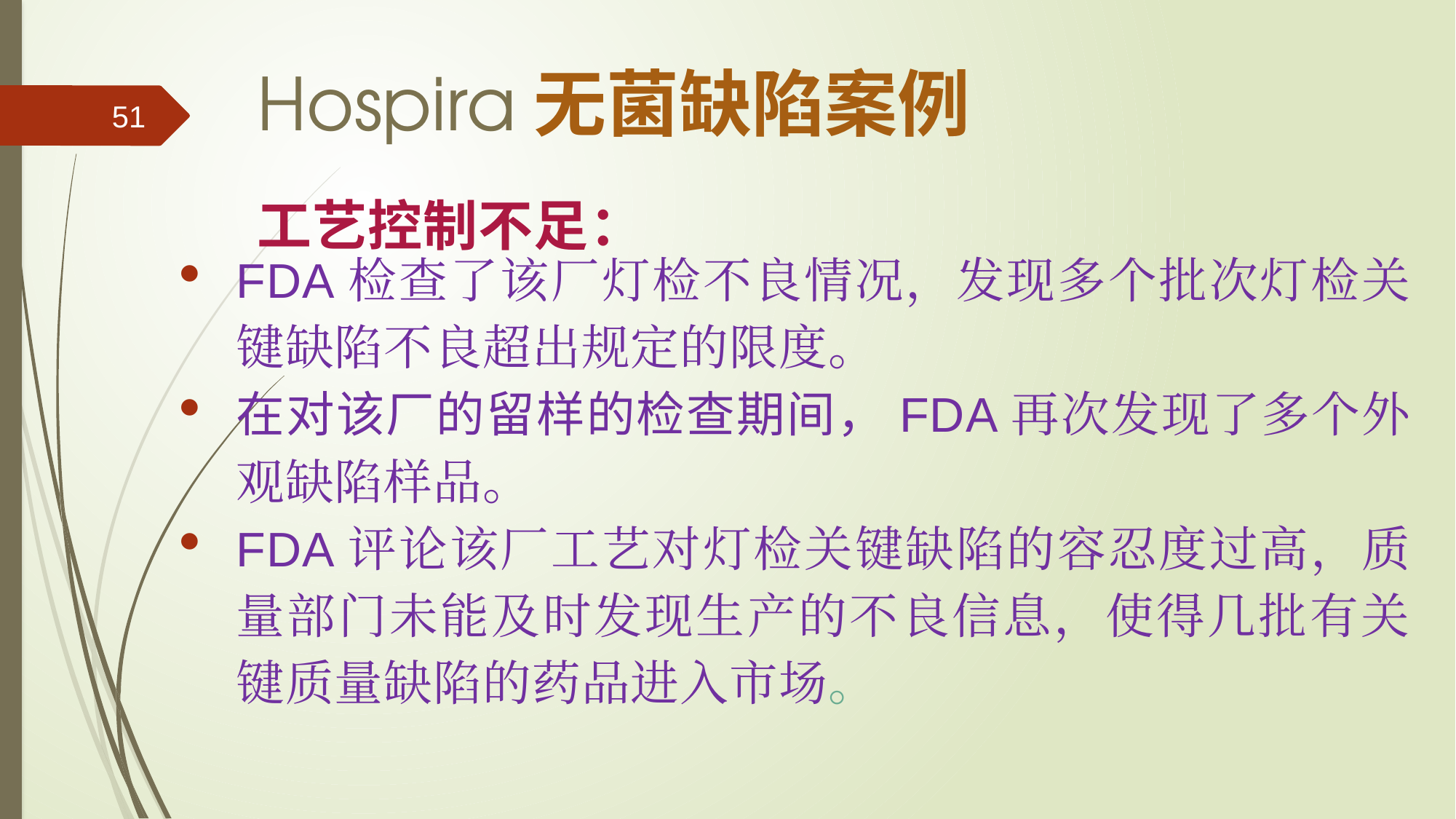

Hospira无菌缺陷案例
51

FDA检查了该厂灯检不良情况，发现多个批次灯检关键缺陷不良超出规定的限度。
在对该厂的留样的检查期间，FDA再次发现了多个外观缺陷样品。
FDA评论该厂工艺对灯检关键缺陷的容忍度过高，质量部门未能及时发现生产的不良信息，使得几批有关键质量缺陷的药品进入市场。

# 工艺控制不足：